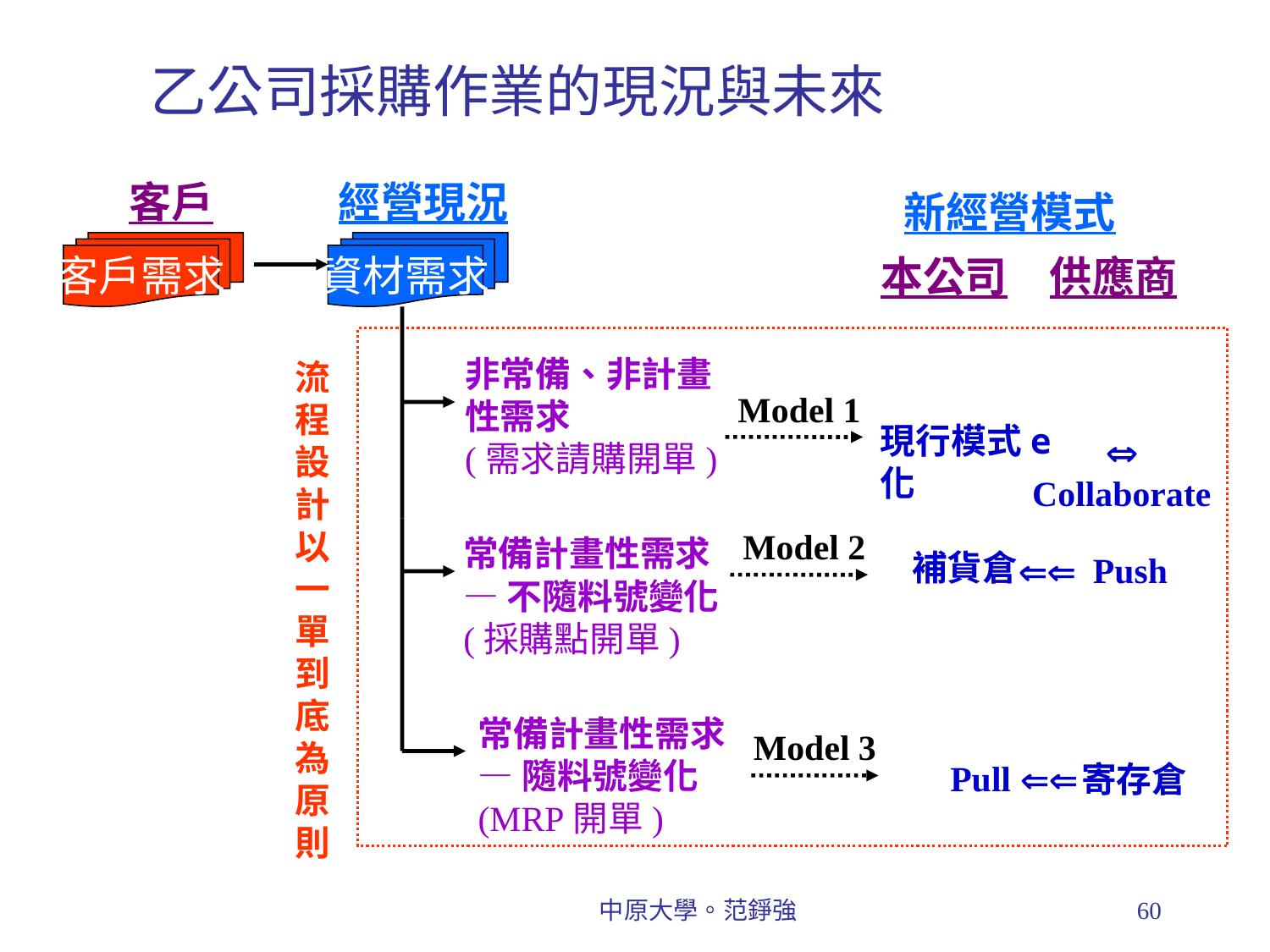

乙公司採購作業的現況與未來
經營現況
客戶
新經營模式
客戶需求
資材需求
本公司
供應商

流程設計以一單到底為原則
非常備、非計畫
性需求
(需求請購開單)
Model 1

現行模式e化
⇔ Collaborate

Model 2

補貨倉
⇐⇐  Push
常備計畫性需求
—不隨料號變化
(採購點開單)

常備計畫性需求
—隨料號變化
(MRP開單)
Model 3

Pull ⇐⇐
寄存倉

中原大學。范錚強
60